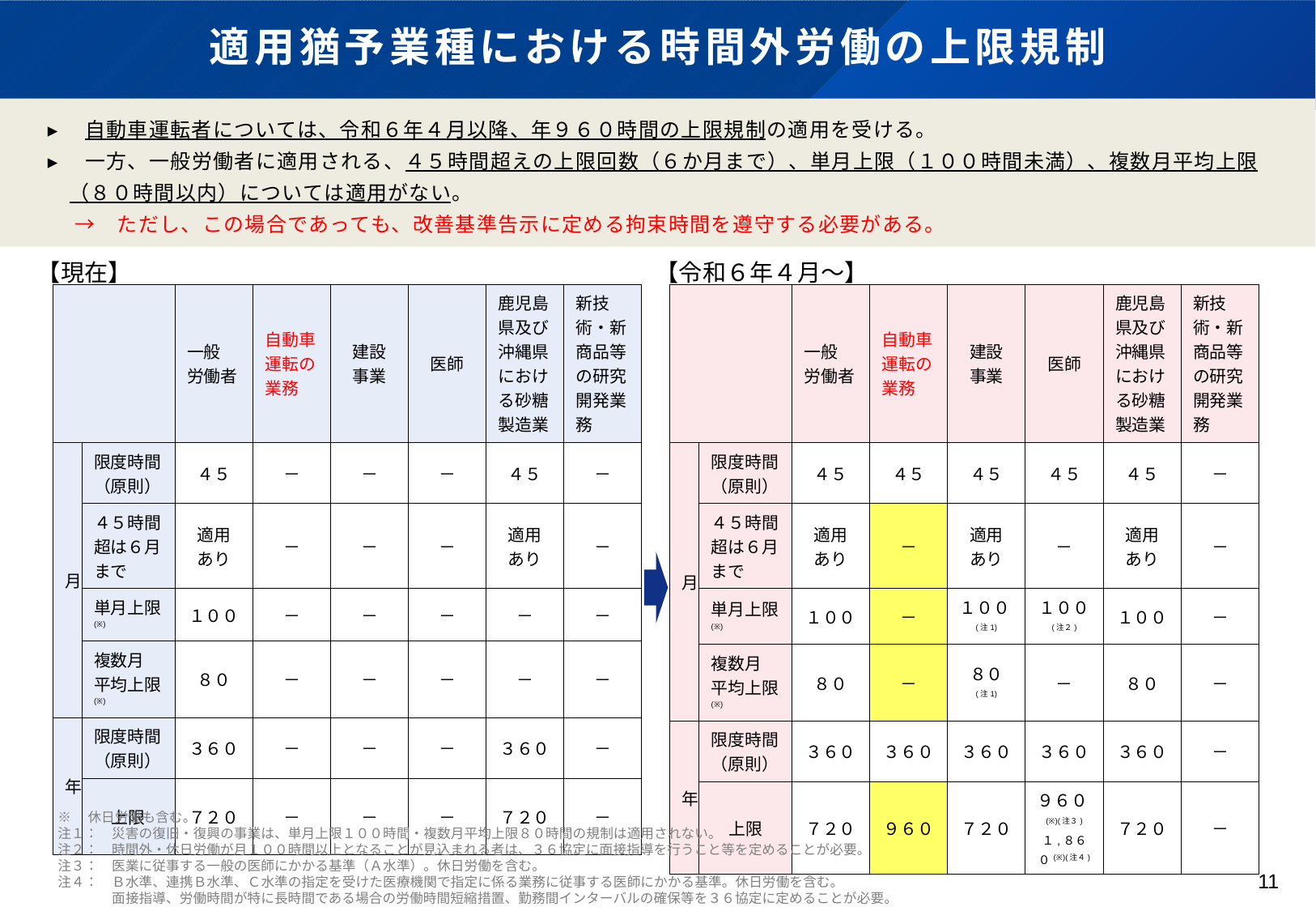

# 適用猶予業種における時間外労働の上限規制
▸　自動車運転者については、令和６年４月以降、年９６０時間の上限規制の適用を受ける。
▸　一方、一般労働者に適用される、４５時間超えの上限回数（６か月まで）、単月上限（１００時間未満）、複数月平均上限
   （８０時間以内）については適用がない。
　 →　ただし、この場合であっても、改善基準告示に定める拘束時間を遵守する必要がある。
【現在】
【令和６年４月～】
|  |  | 一般 労働者 | 自動車運転の業務 | 建設 事業 | 医師 | 鹿児島県及び沖縄県における砂糖製造業 | 新技術・新商品等の研究開発業務 |
| --- | --- | --- | --- | --- | --- | --- | --- |
| 月 | 限度時間（原則） | ４５ | － | － | － | ４５ | － |
|  | ４５時間超は６月まで | 適用 あり | － | － | － | 適用 あり | － |
|  | 単月上限(※) | １００ | － | － | － | － | － |
|  | 複数月 平均上限(※) | ８０ | － | － | － | － | － |
| 年 | 限度時間（原則） | ３６０ | － | － | － | ３６０ | － |
|  | 上限 | ７２０ | － | － | － | ７２０ | － |
|  |  | 一般 労働者 | 自動車運転の業務 | 建設 事業 | 医師 | 鹿児島県及び沖縄県における砂糖製造業 | 新技術・新商品等の研究開発業務 |
| --- | --- | --- | --- | --- | --- | --- | --- |
| 月 | 限度時間（原則） | ４５ | ４５ | ４５ | ４５ | ４５ | － |
|  | ４５時間超は６月まで | 適用 あり | － | 適用 あり | － | 適用 あり | － |
|  | 単月上限(※) | １００ | － | １００(注1) | １００ (注２) | １００ | － |
|  | 複数月 平均上限(※) | ８０ | － | ８０ (注1) | － | ８０ | － |
| 年 | 限度時間（原則） | ３６０ | ３６０ | ３６０ | ３６０ | ３６０ | － |
|  | 上限 | ７２０ | ９６０ | ７２０ | ９６０(※)(注３) １,８６０(※)(注４) | ７２０ | － |

※　休日労働も含む。
注１：　災害の復旧・復興の事業は、単月上限１００時間・複数月平均上限８０時間の規制は適用されない。
注２：　時間外・休日労働が月１００時間以上となることが見込まれる者は、３６協定に面接指導を行うこと等を定めることが必要。
注３：　医業に従事する一般の医師にかかる基準（Ａ水準）。休日労働を含む。
注４：　Ｂ水準、連携Ｂ水準、Ｃ水準の指定を受けた医療機関で指定に係る業務に従事する医師にかかる基準。休日労働を含む。
　　　　面接指導、労働時間が特に長時間である場合の労働時間短縮措置、勤務間インターバルの確保等を３６協定に定めることが必要。
11